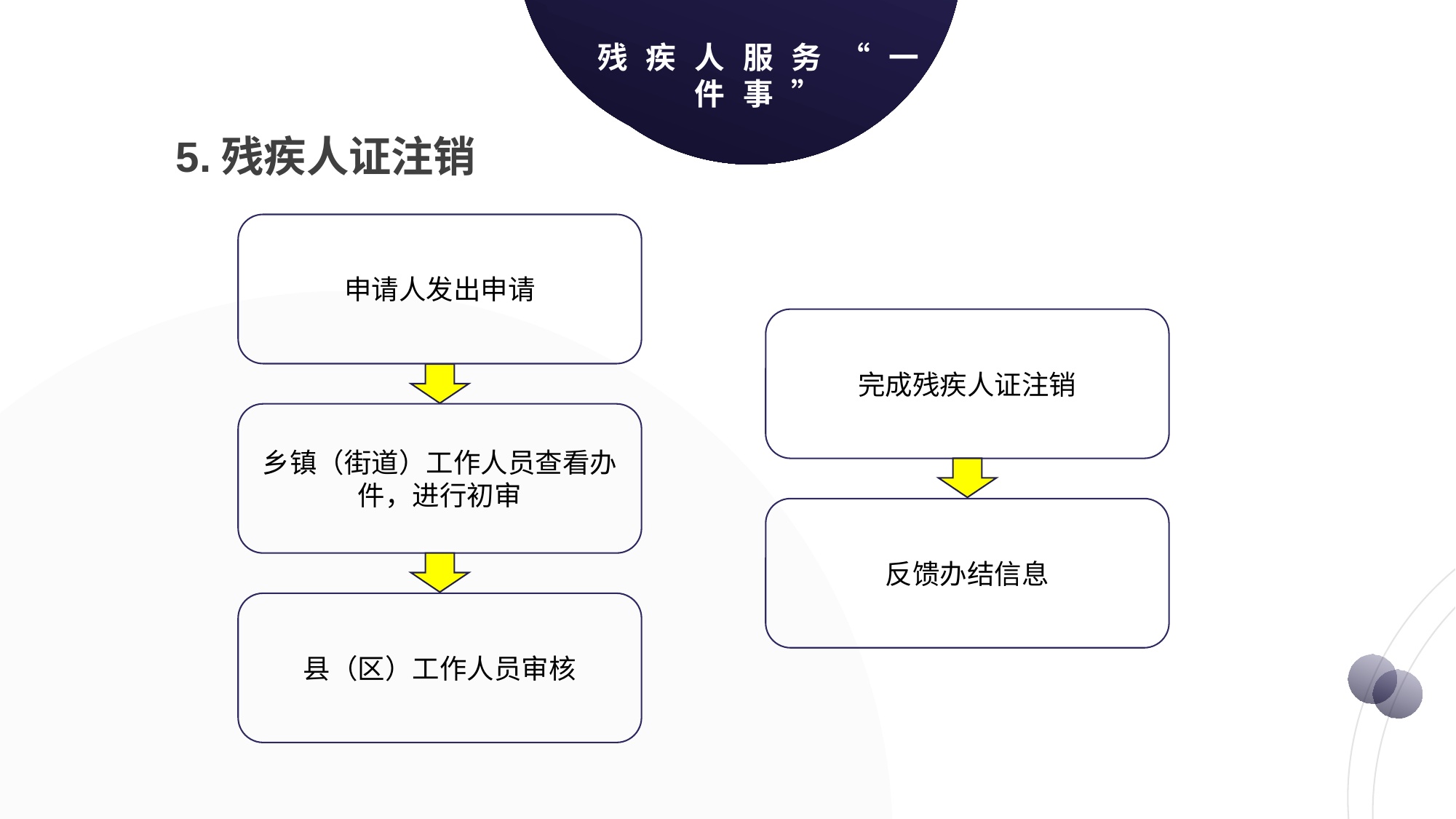

残疾人服务“一
件事”

残疾人服务“一
件事”

5.残疾人证注销

输入您的标题
申请人发出申请
完成残疾人证注销

乡镇（街道）工作人员查看办件，进行初审

反馈办结信息

县（区）工作人员审核